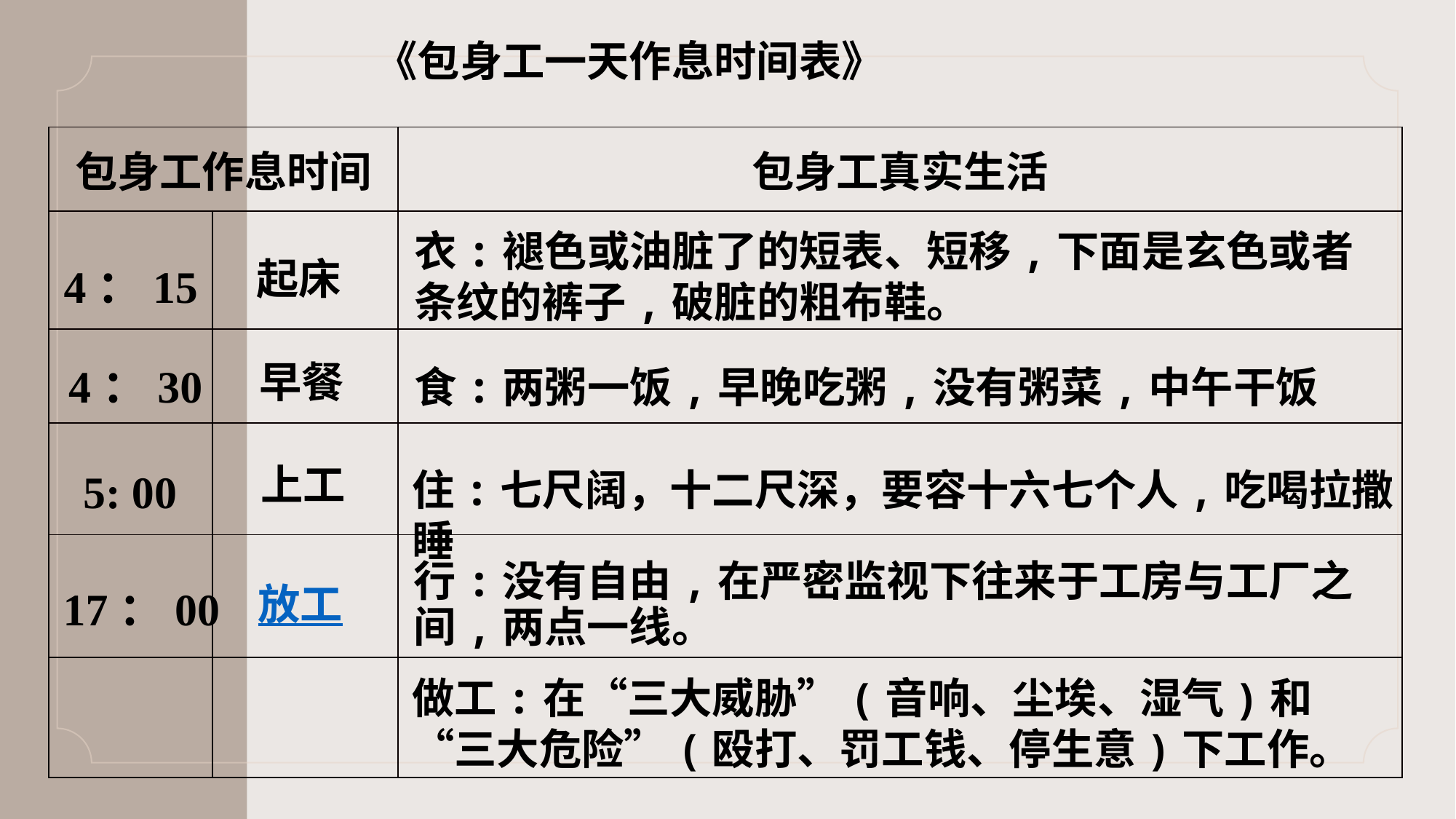

《包身工一天作息时间表》
| 包身工作息时间 |  | 包身工真实生活 |
| --- | --- | --- |
|  |  |  |
|  |  |  |
|  |  |  |
|  |  |  |
|  |  |  |
衣:褪色或油脏了的短表、短移,下面是玄色或者条纹的裤子,破脏的粗布鞋。
起床
4：15
早餐
4：30
食:两粥一饭,早晚吃粥,没有粥菜,中午干饭
上工
住:七尺阔，十二尺深，要容十六七个人,吃喝拉撒睡
5: 00
行:没有自由,在严密监视下往来于工房与工厂之间,两点一线。
放工
17：00
做工:在“三大威胁”(音响、尘埃、湿气)和“三大危险”(殴打、罚工钱、停生意)下工作。